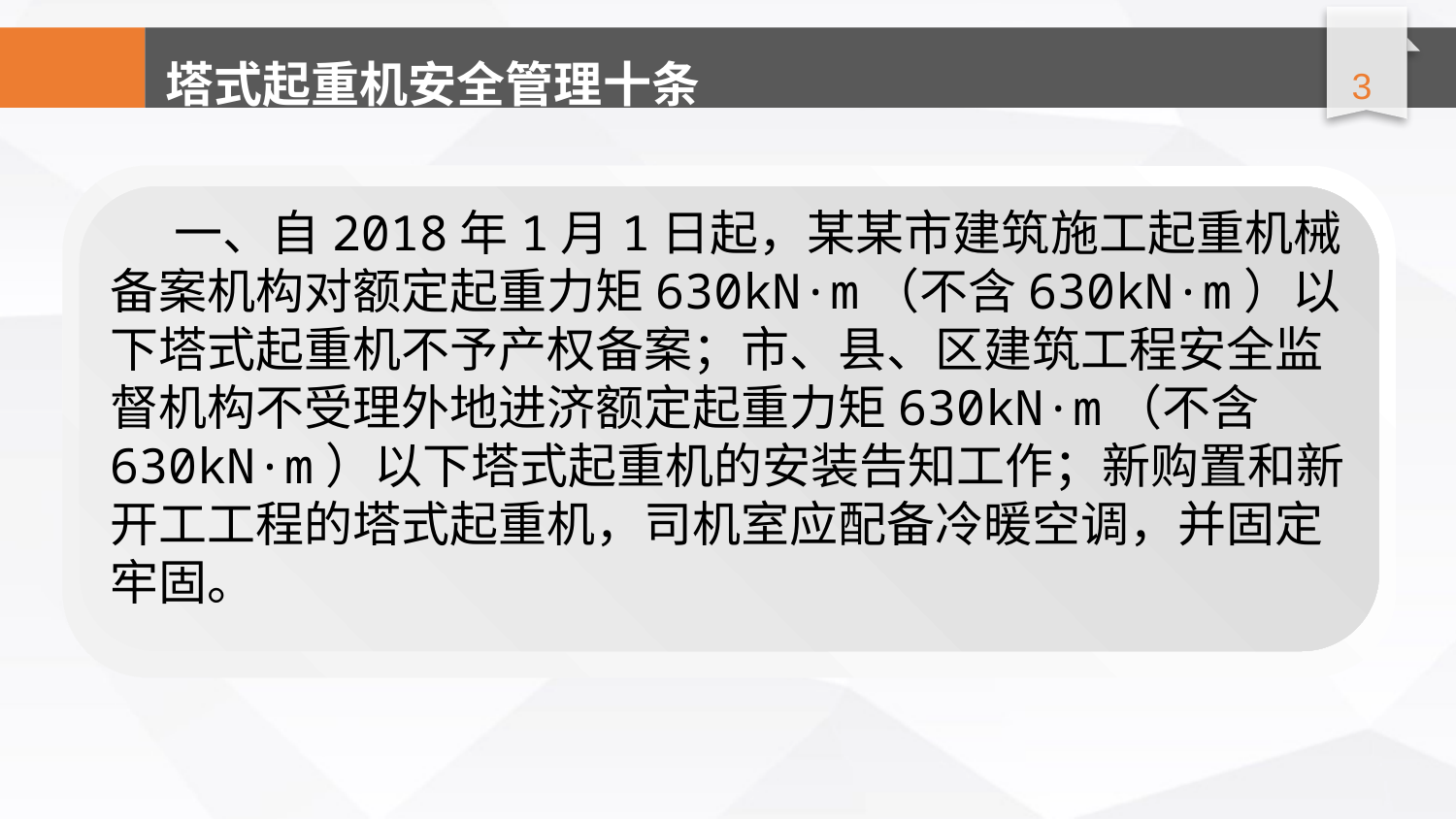

延时符

一、自2018年1月1日起，某某市建筑施工起重机械备案机构对额定起重力矩630kN·m（不含630kN·m）以下塔式起重机不予产权备案；市、县、区建筑工程安全监督机构不受理外地进济额定起重力矩630kN·m（不含630kN·m）以下塔式起重机的安装告知工作；新购置和新开工工程的塔式起重机，司机室应配备冷暖空调，并固定牢固。